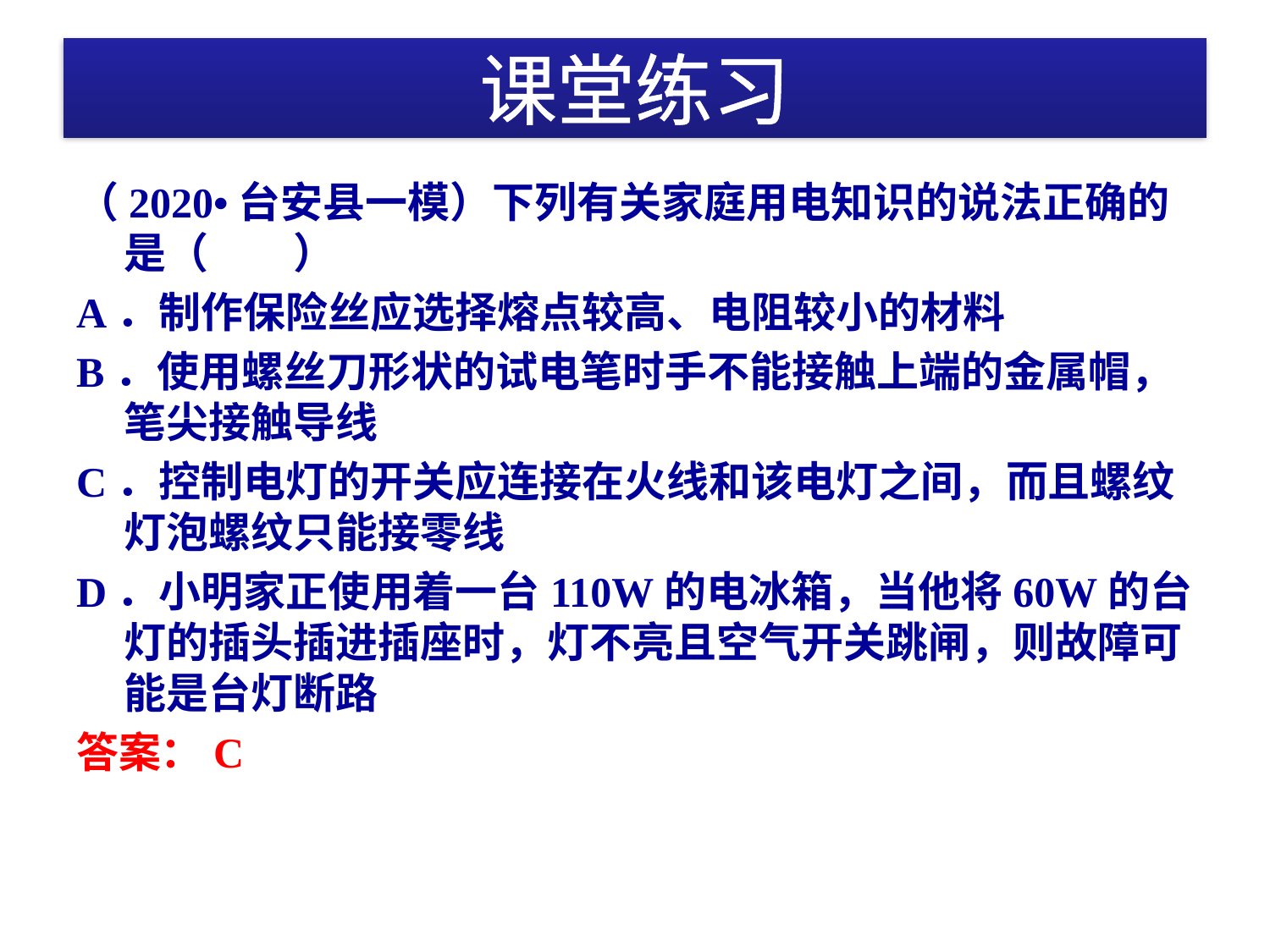

# 课堂练习
（2020•台安县一模）下列有关家庭用电知识的说法正确的是（　　）
A．制作保险丝应选择熔点较高、电阻较小的材料
B．使用螺丝刀形状的试电笔时手不能接触上端的金属帽，笔尖接触导线
C．控制电灯的开关应连接在火线和该电灯之间，而且螺纹灯泡螺纹只能接零线
D．小明家正使用着一台110W的电冰箱，当他将60W的台灯的插头插进插座时，灯不亮且空气开关跳闸，则故障可能是台灯断路
答案：C